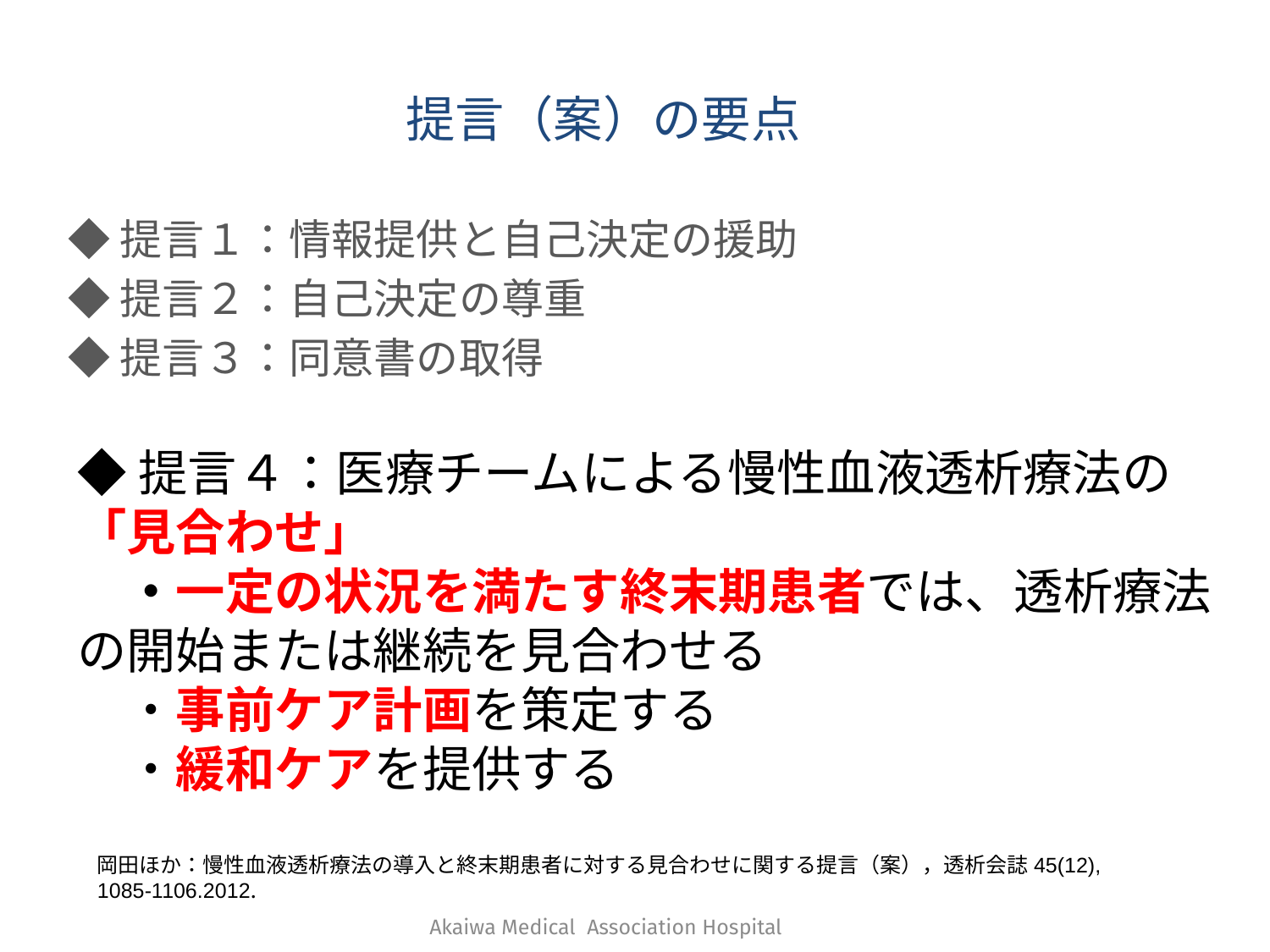

# 提言（案）の要点
◆提言１：情報提供と自己決定の援助
◆提言２：自己決定の尊重
◆提言３：同意書の取得
◆提言４：医療チームによる慢性血液透析療法の「見合わせ」
　・一定の状況を満たす終末期患者では、透析療法の開始または継続を見合わせる
　・事前ケア計画を策定する
　・緩和ケアを提供する
岡田ほか：慢性血液透析療法の導入と終末期患者に対する見合わせに関する提言（案），透析会誌45(12),
1085-1106.2012.
Akaiwa Medical  Association Hospital